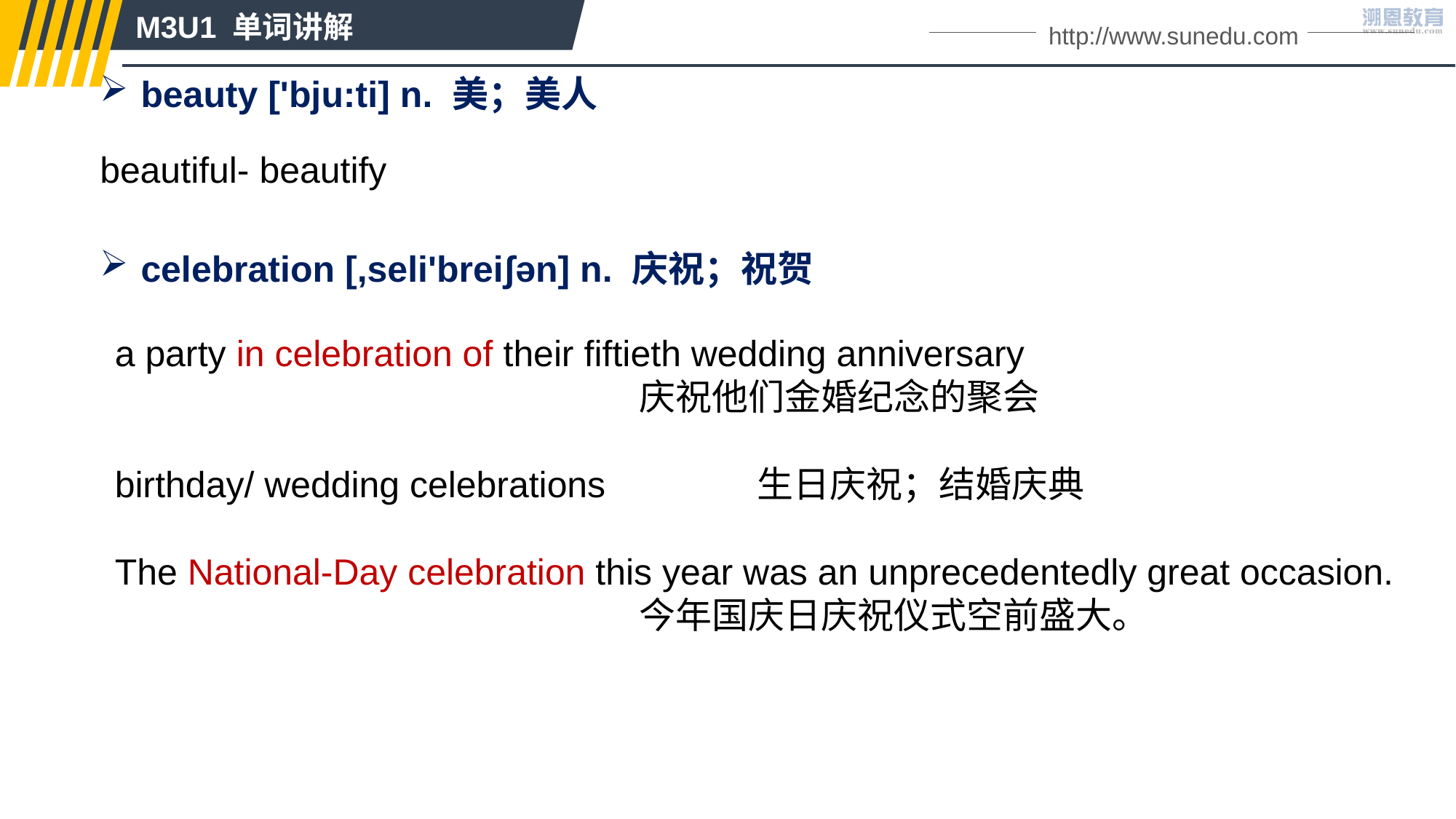

M3U1 单词讲解
http://www.sunedu.com
beauty ['bju:ti] n. 美；美人

celebration [,seli'breiʃən] n. 庆祝；祝贺
beautiful- beautify
a party in celebration of their fiftieth wedding anniversary
                                                               庆祝他们金婚纪念的聚会

birthday/ wedding celebrations              生日庆祝；结婚庆典

The National-Day celebration this year was an unprecedentedly great occasion.
                                                               今年国庆日庆祝仪式空前盛大。